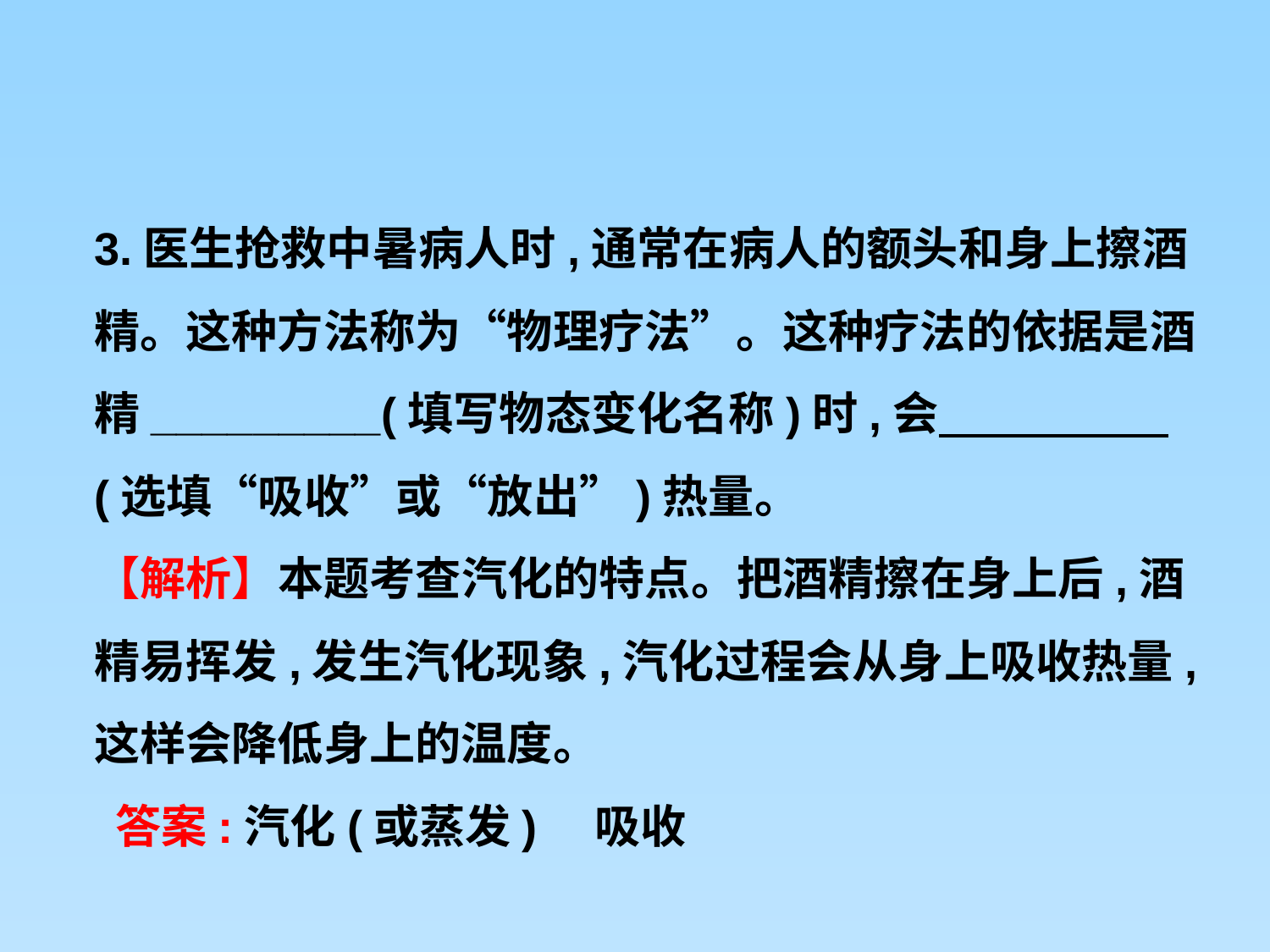

3.医生抢救中暑病人时,通常在病人的额头和身上擦酒精。这种方法称为“物理疗法”。这种疗法的依据是酒精_________(填写物态变化名称)时,会　　　　　(选填“吸收”或“放出”)热量。
【解析】本题考查汽化的特点。把酒精擦在身上后,酒精易挥发,发生汽化现象,汽化过程会从身上吸收热量,这样会降低身上的温度。
 答案:汽化(或蒸发)　吸收